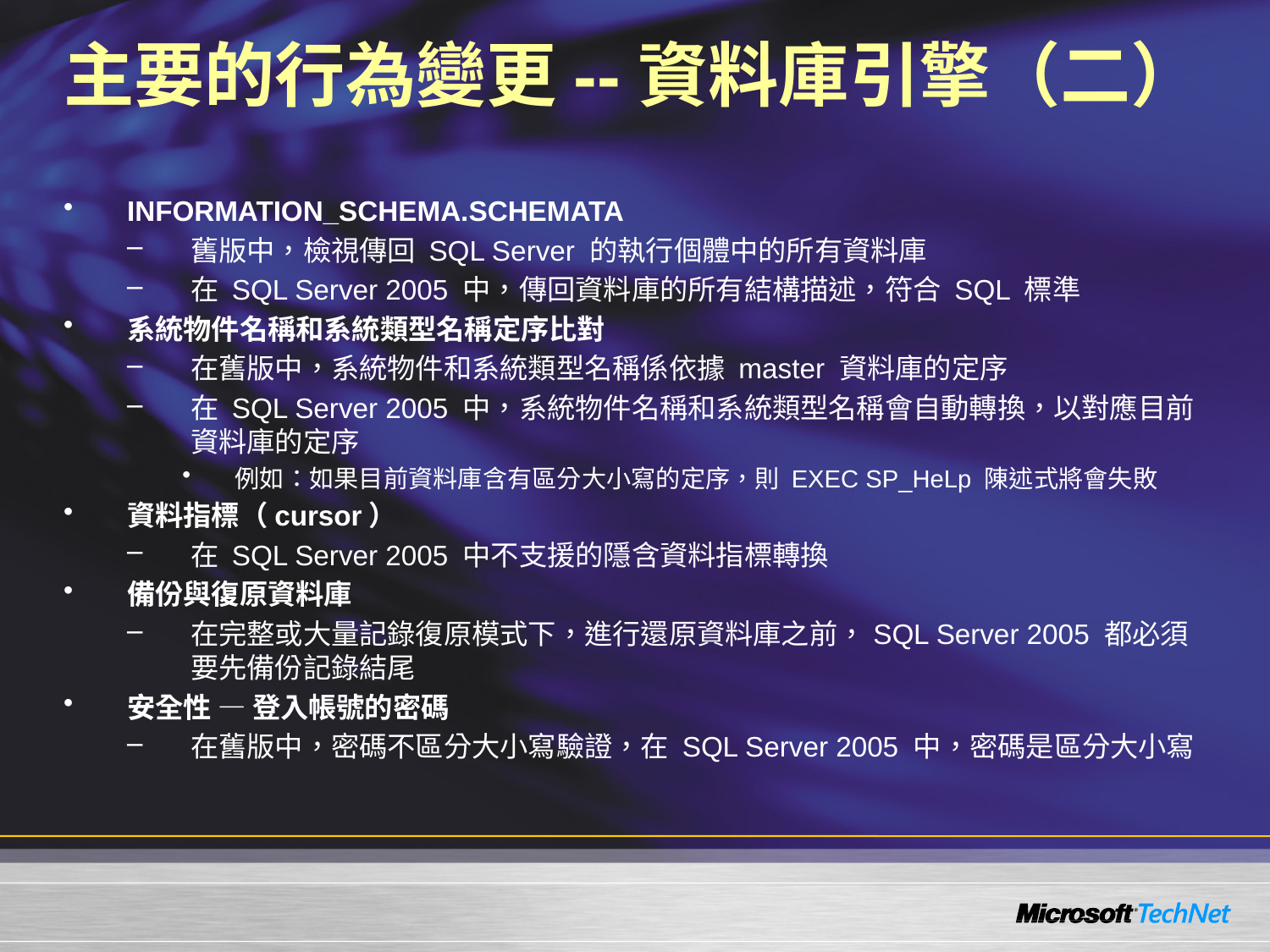

# 主要的行為變更--資料庫引擎（二）
INFORMATION_SCHEMA.SCHEMATA
舊版中，檢視傳回 SQL Server 的執行個體中的所有資料庫
在 SQL Server 2005 中，傳回資料庫的所有結構描述，符合 SQL 標準
系統物件名稱和系統類型名稱定序比對
在舊版中，系統物件和系統類型名稱係依據 master 資料庫的定序
在 SQL Server 2005 中，系統物件名稱和系統類型名稱會自動轉換，以對應目前資料庫的定序
例如：如果目前資料庫含有區分大小寫的定序，則 EXEC SP_HeLp 陳述式將會失敗
資料指標（cursor）
在 SQL Server 2005 中不支援的隱含資料指標轉換
備份與復原資料庫
在完整或大量記錄復原模式下，進行還原資料庫之前，SQL Server 2005 都必須要先備份記錄結尾
安全性 — 登入帳號的密碼
在舊版中，密碼不區分大小寫驗證，在 SQL Server 2005 中，密碼是區分大小寫